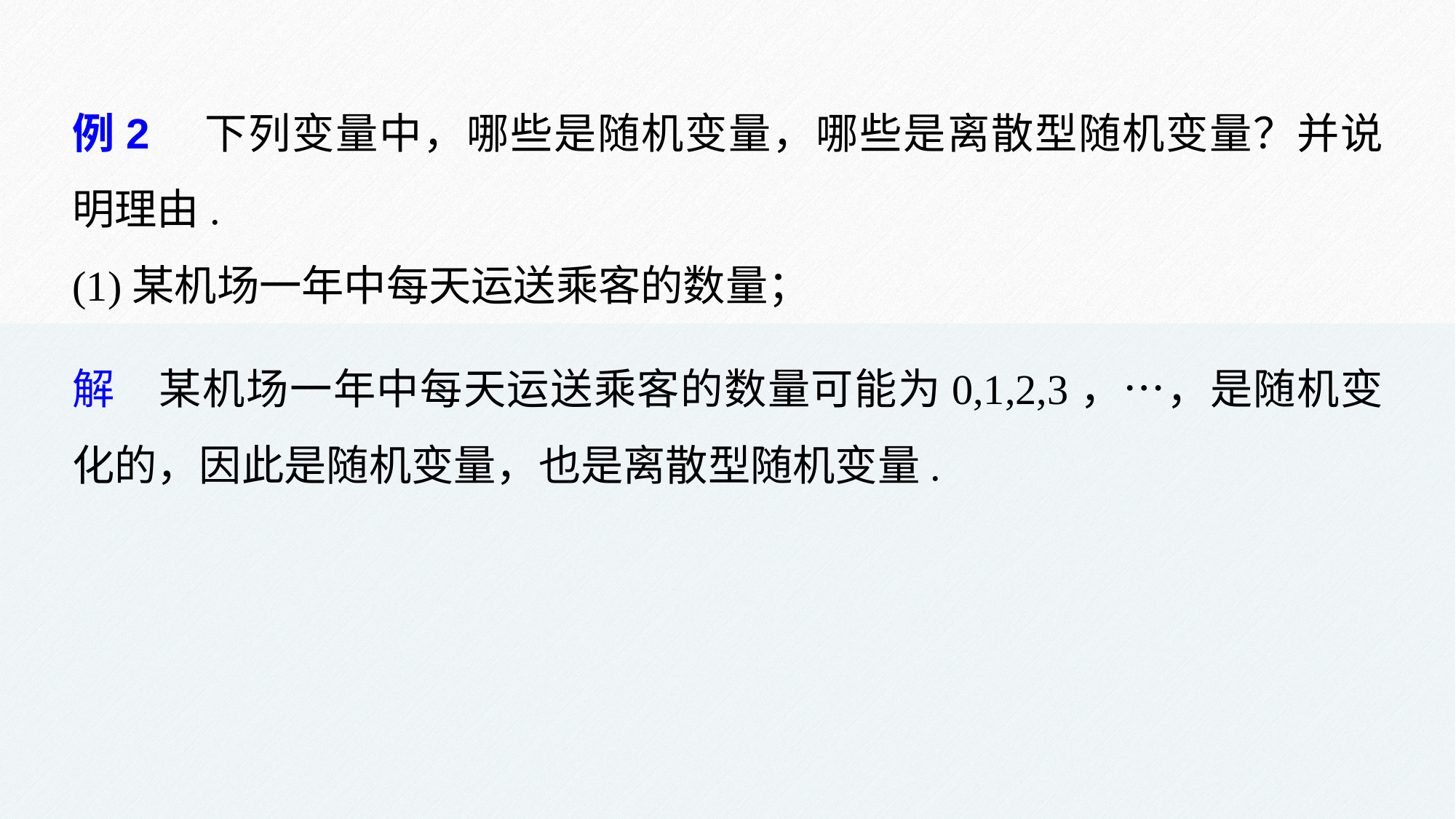

例2　下列变量中，哪些是随机变量，哪些是离散型随机变量？并说明理由.
(1)某机场一年中每天运送乘客的数量；
解　某机场一年中每天运送乘客的数量可能为0,1,2,3，…，是随机变化的，因此是随机变量，也是离散型随机变量.